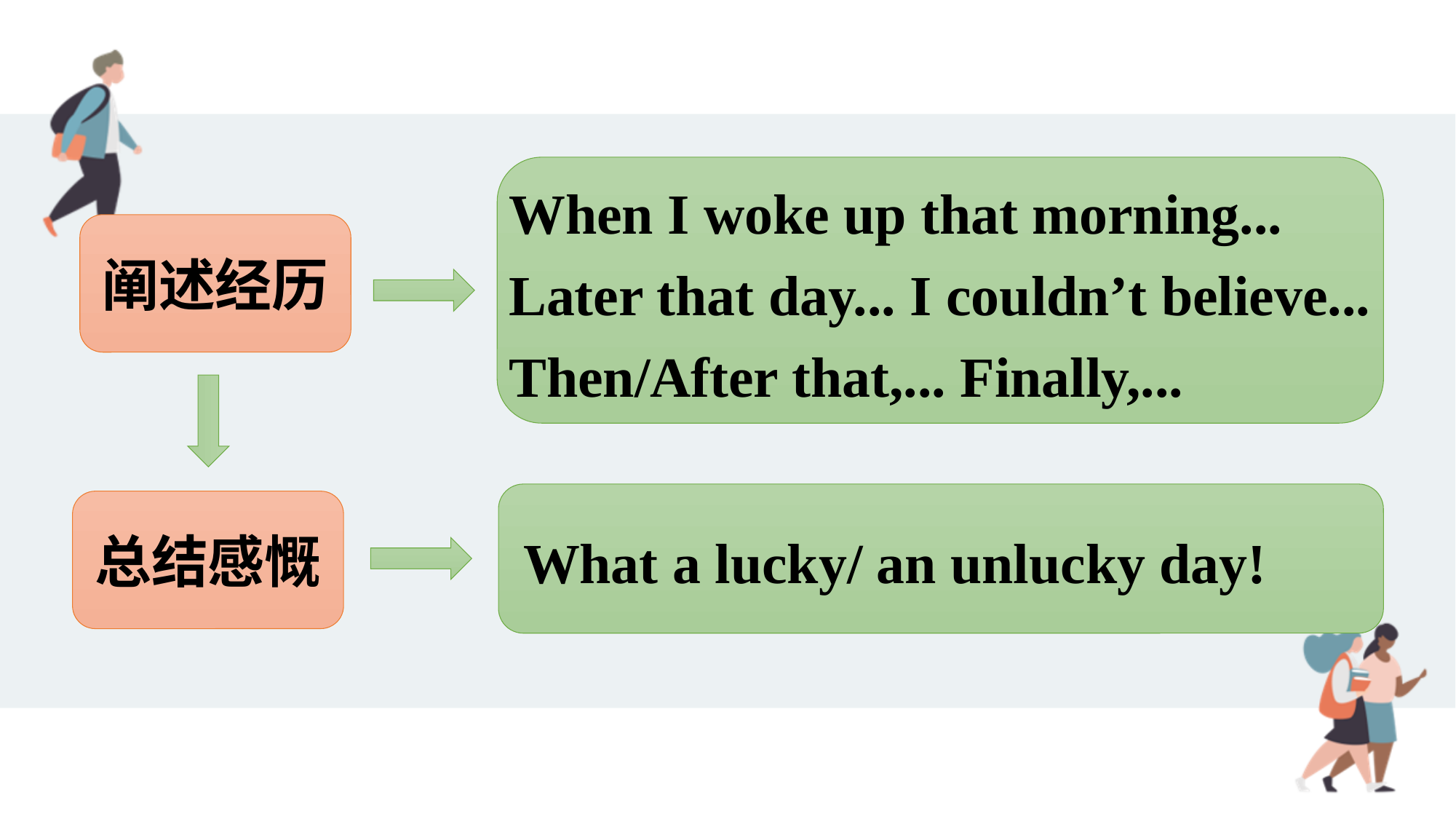

When I woke up that morning...
Later that day... I couldn’t believe... Then/After that,... Finally,...
阐述经历

What a lucky/ an unlucky day!
总结感慨